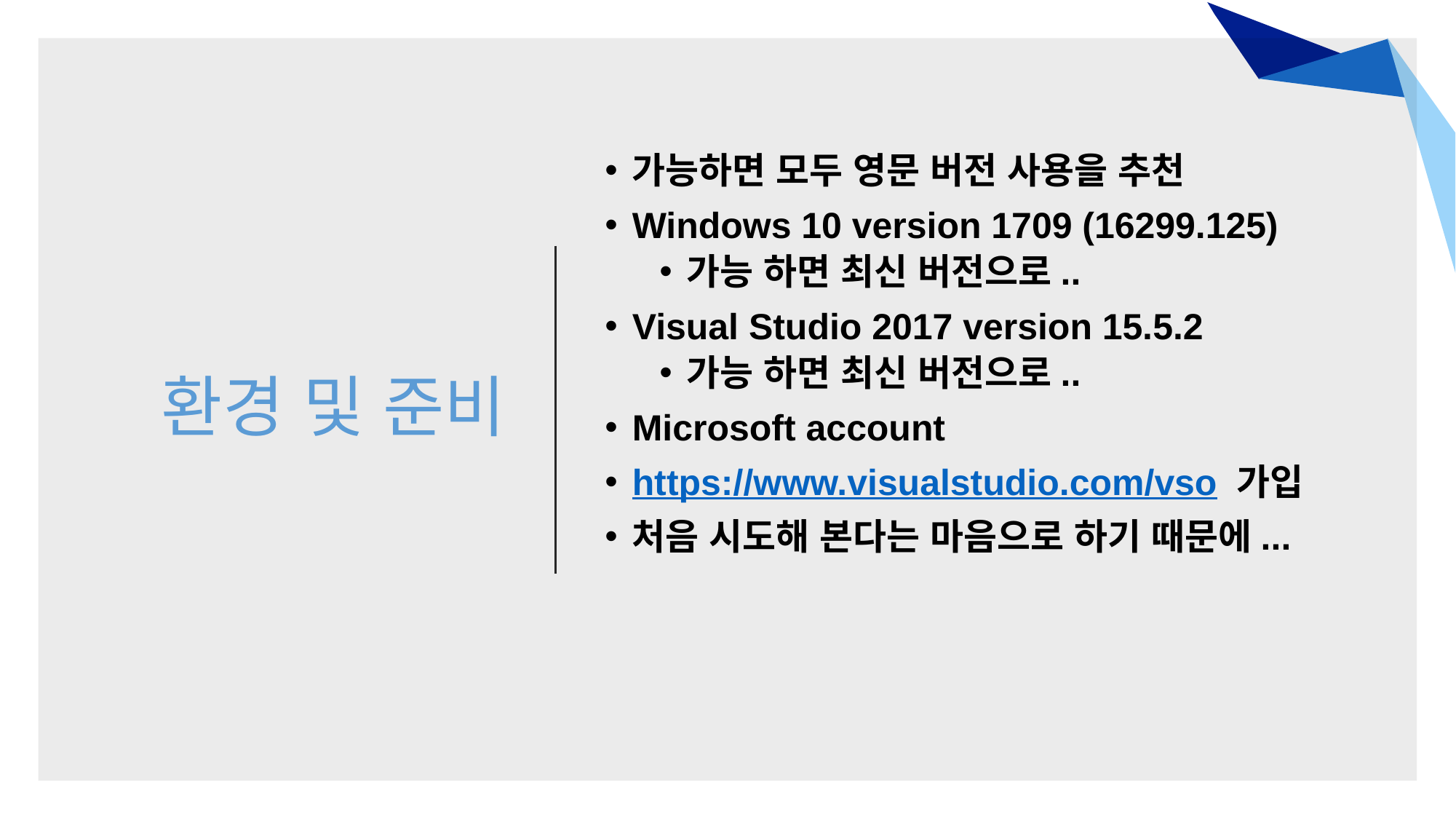

# 환경 및 준비
가능하면 모두 영문 버전 사용을 추천
Windows 10 version 1709 (16299.125)
가능 하면 최신 버전으로..
Visual Studio 2017 version 15.5.2
가능 하면 최신 버전으로..
Microsoft account
https://www.visualstudio.com/vso 가입
처음 시도해 본다는 마음으로 하기 때문에...